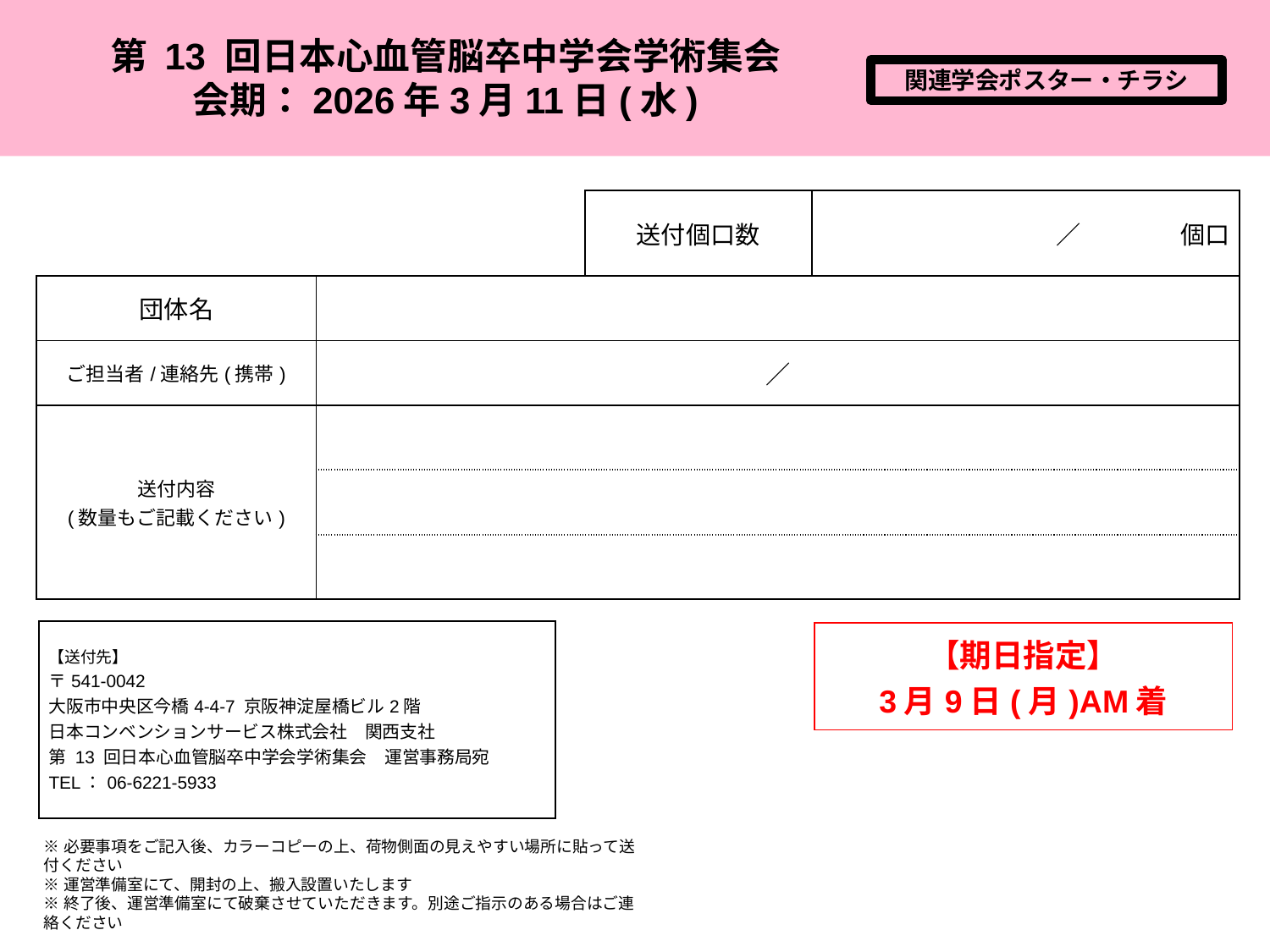

第 13 回日本心血管脳卒中学会学術集会
会期：2026年3月11日(水)
関連学会ポスター・チラシ
| 送付個口数 | ／　　　　個口 |
| --- | --- |
| 団体名 |  |
| --- | --- |
| ご担当者/連絡先(携帯) | ／ |
| 送付内容 (数量もご記載ください) |  |
|  |  |
|  |  |
| 【送付先】 〒541-0042 大阪市中央区今橋4-4-7 京阪神淀屋橋ビル2階 日本コンベンションサービス株式会社　関西支社 第 13 回日本心血管脳卒中学会学術集会　運営事務局宛 TEL：06-6221-5933 |
| --- |
| 【期日指定】 3月9日(月)AM着 |
| --- |
※必要事項をご記入後、カラーコピーの上、荷物側面の見えやすい場所に貼って送付ください
※運営準備室にて、開封の上、搬入設置いたします
※終了後、運営準備室にて破棄させていただきます。別途ご指示のある場合はご連絡ください